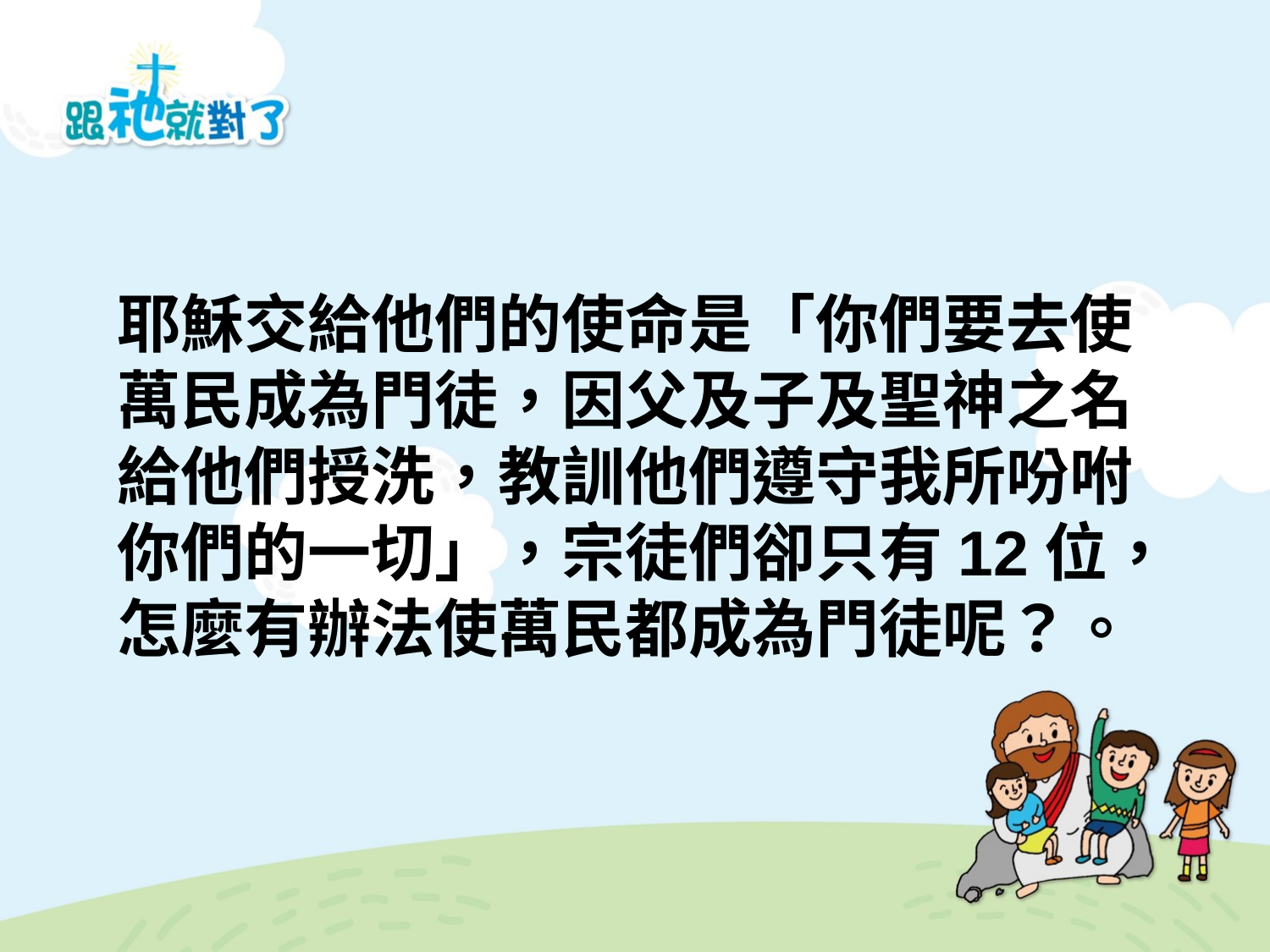

耶穌交給他們的使命是「你們要去使萬民成為門徒，因父及子及聖神之名給他們授洗，教訓他們遵守我所吩咐你們的一切」，宗徒們卻只有12位，怎麼有辦法使萬民都成為門徒呢？。